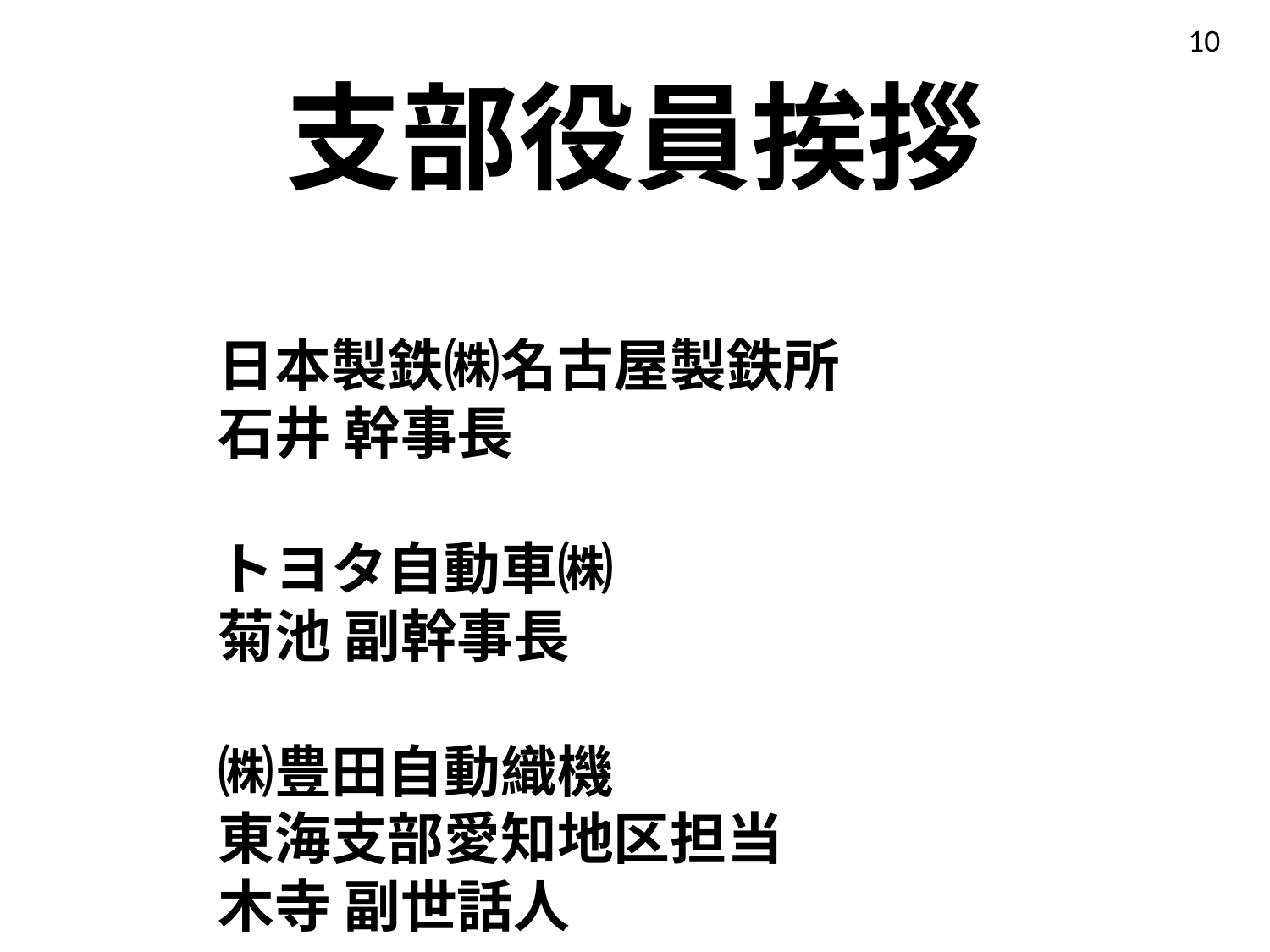

10
支部役員挨拶
日本製鉄㈱名古屋製鉄所   　　　　石井 幹事長

トヨタ自動車㈱　　　　　　　　　菊池 副幹事長

㈱豊田自動織機
東海支部愛知地区担当
木寺 副世話人